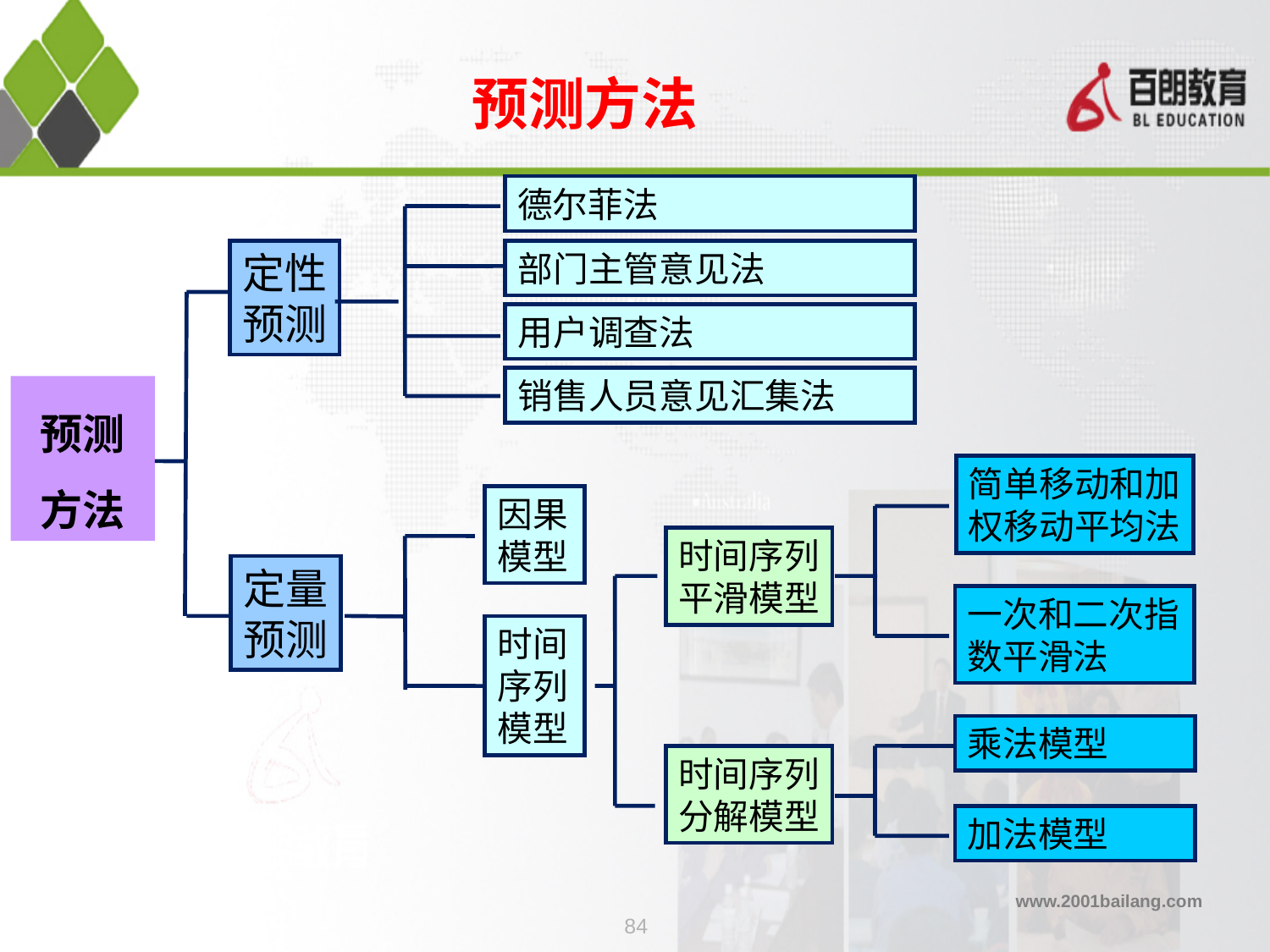

# 预测方法
德尔菲法

部门主管意见法
定性
预测

用户调查法

销售人员意见汇集法
预测
方法

简单移动和加
权移动平均法

因果模型

时间序列
平滑模型

定量
预测

一次和二次指数平滑法

时间序列模型

乘法模型
时间序列
分解模型

加法模型

84